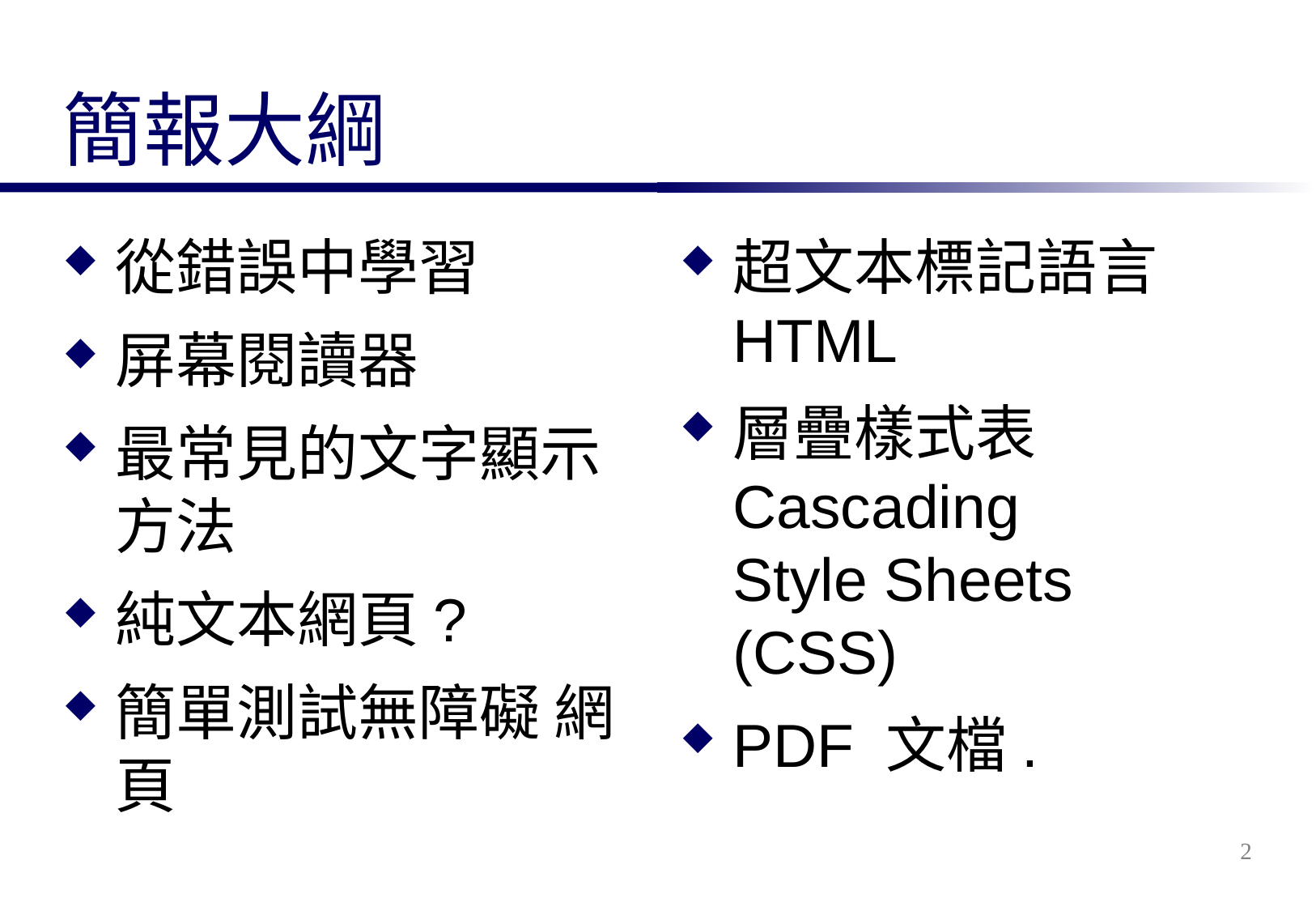

# 簡報大綱
從錯誤中學習
屏幕閱讀器
最常見的文字顯示方法
純文本網頁?
簡單測試無障礙 網頁
超文本標記語言 HTML
層疊樣式表 Cascading Style Sheets (CSS)
PDF 文檔.

2